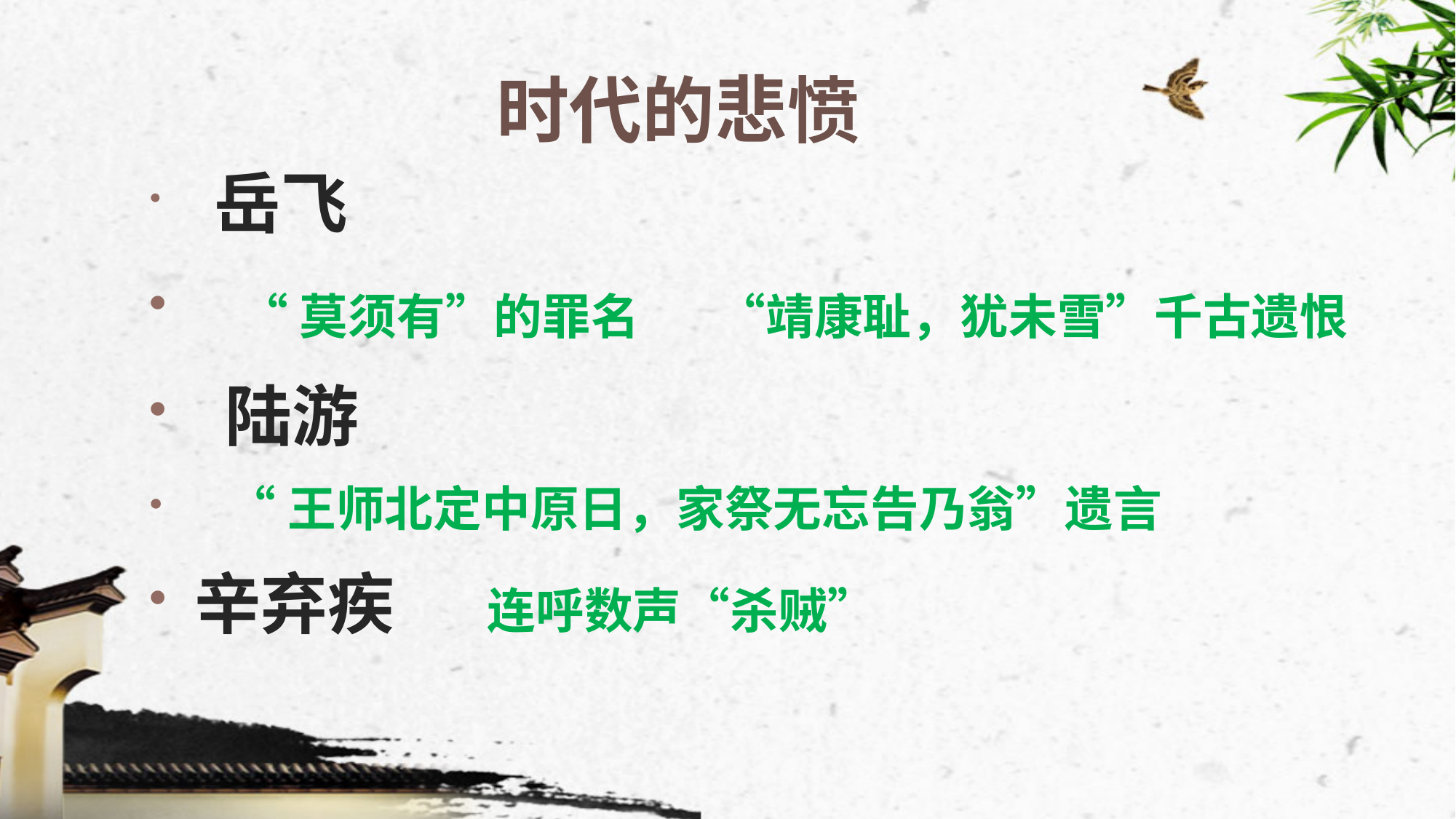

# 时代的悲愤
 岳飞
   “莫须有”的罪名       “靖康耻，犹未雪”千古遗恨
 陆游
   “王师北定中原日，家祭无忘告乃翁”遗言
辛弃疾        连呼数声“杀贼”